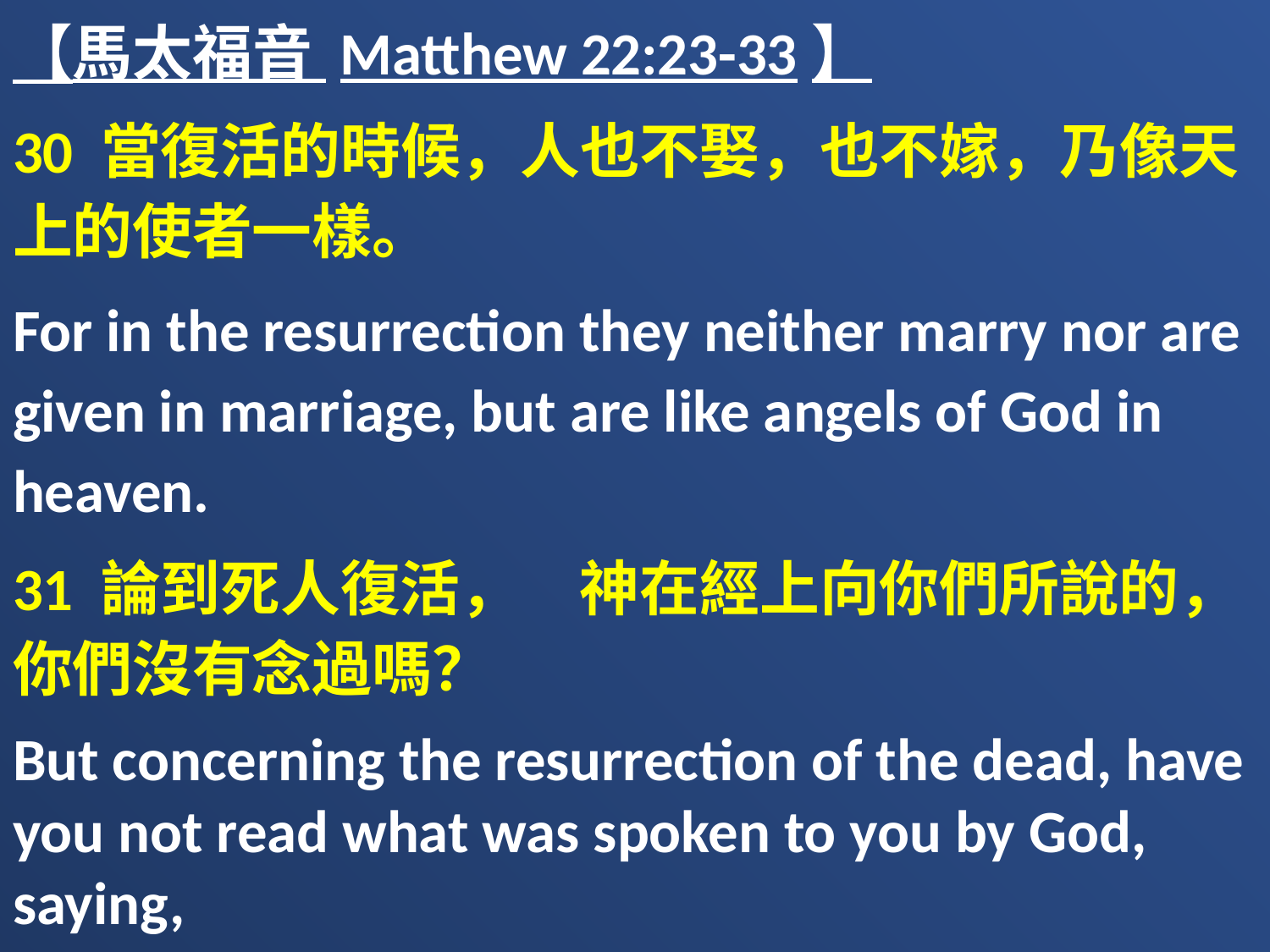

【馬太福音 Matthew 22:23-33】
30 當復活的時候，人也不娶，也不嫁，乃像天上的使者一樣。
For in the resurrection they neither marry nor are given in marriage, but are like angels of God in heaven.
31 論到死人復活，　神在經上向你們所說的，你們沒有念過嗎？
But concerning the resurrection of the dead, have you not read what was spoken to you by God, saying,